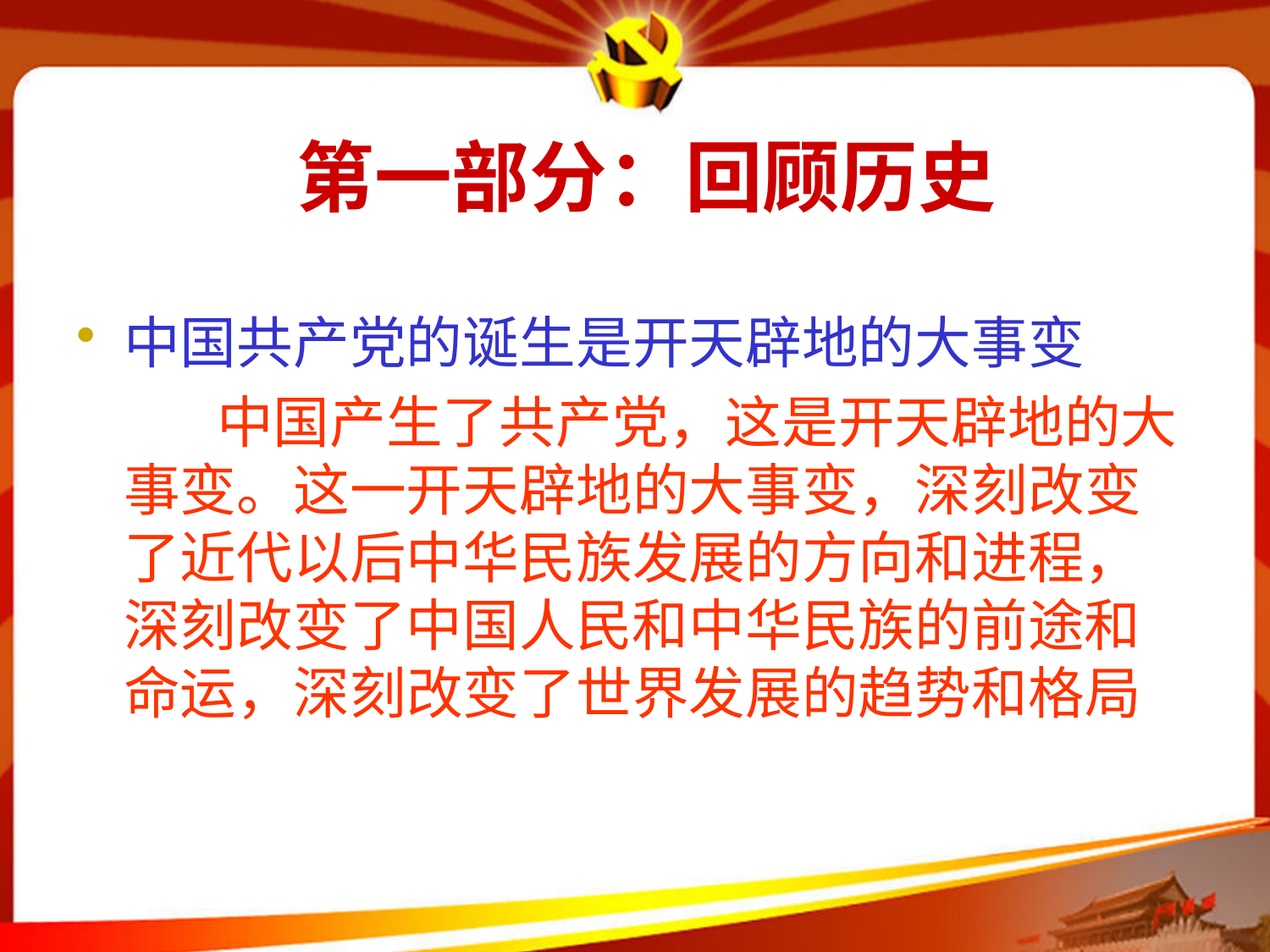

# 第一部分：回顾历史

中国共产党的诞生是开天辟地的大事变
          中国产生了共产党，这是开天辟地的大事变。这一开天辟地的大事变，深刻改变了近代以后中华民族发展的方向和进程，深刻改变了中国人民和中华民族的前途和命运，深刻改变了世界发展的趋势和格局